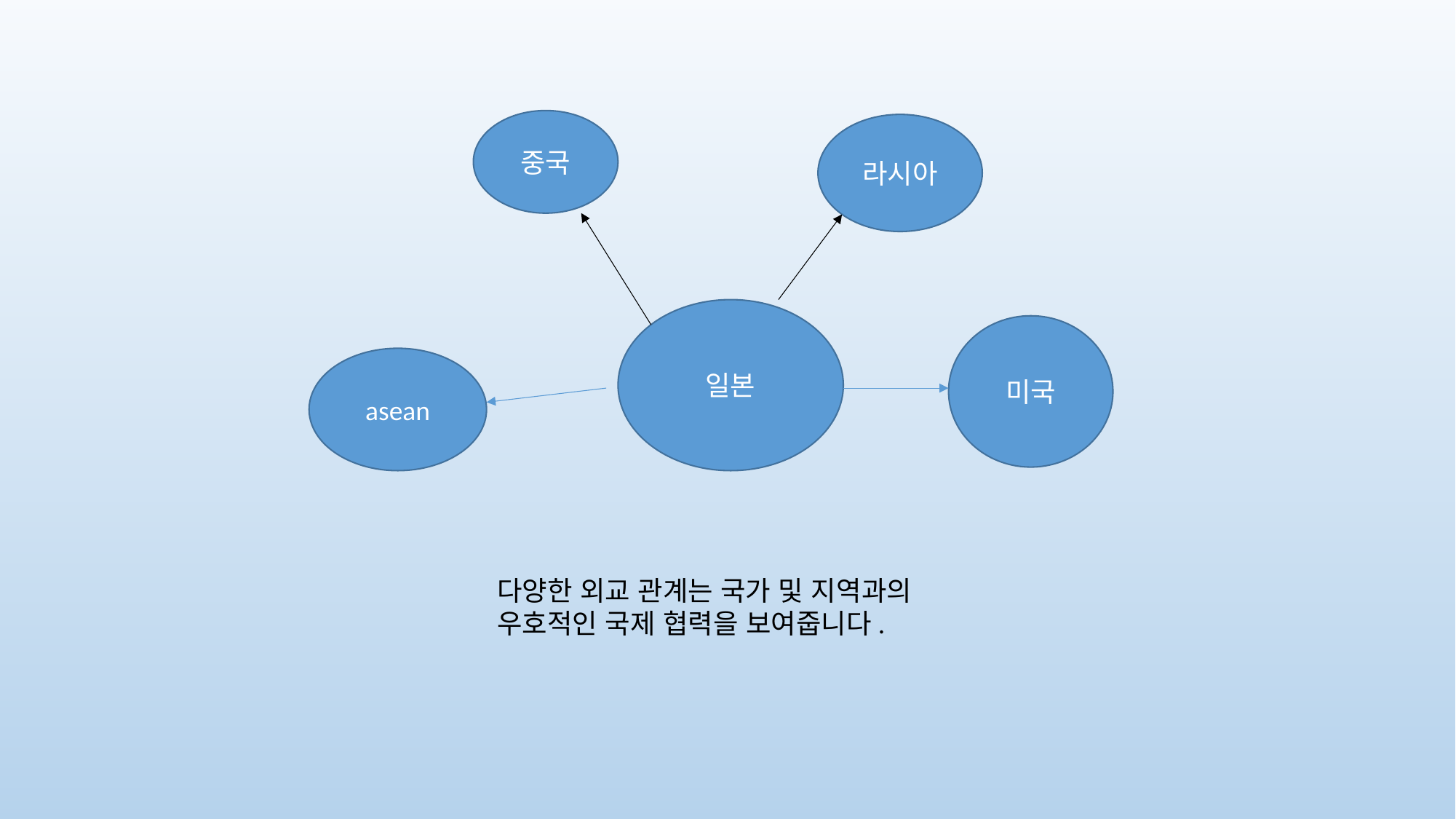

중국
라시아
일본
미국
asean
다양한 외교 관계는 국가 및 지역과의 우호적인 국제 협력을 보여줍니다.